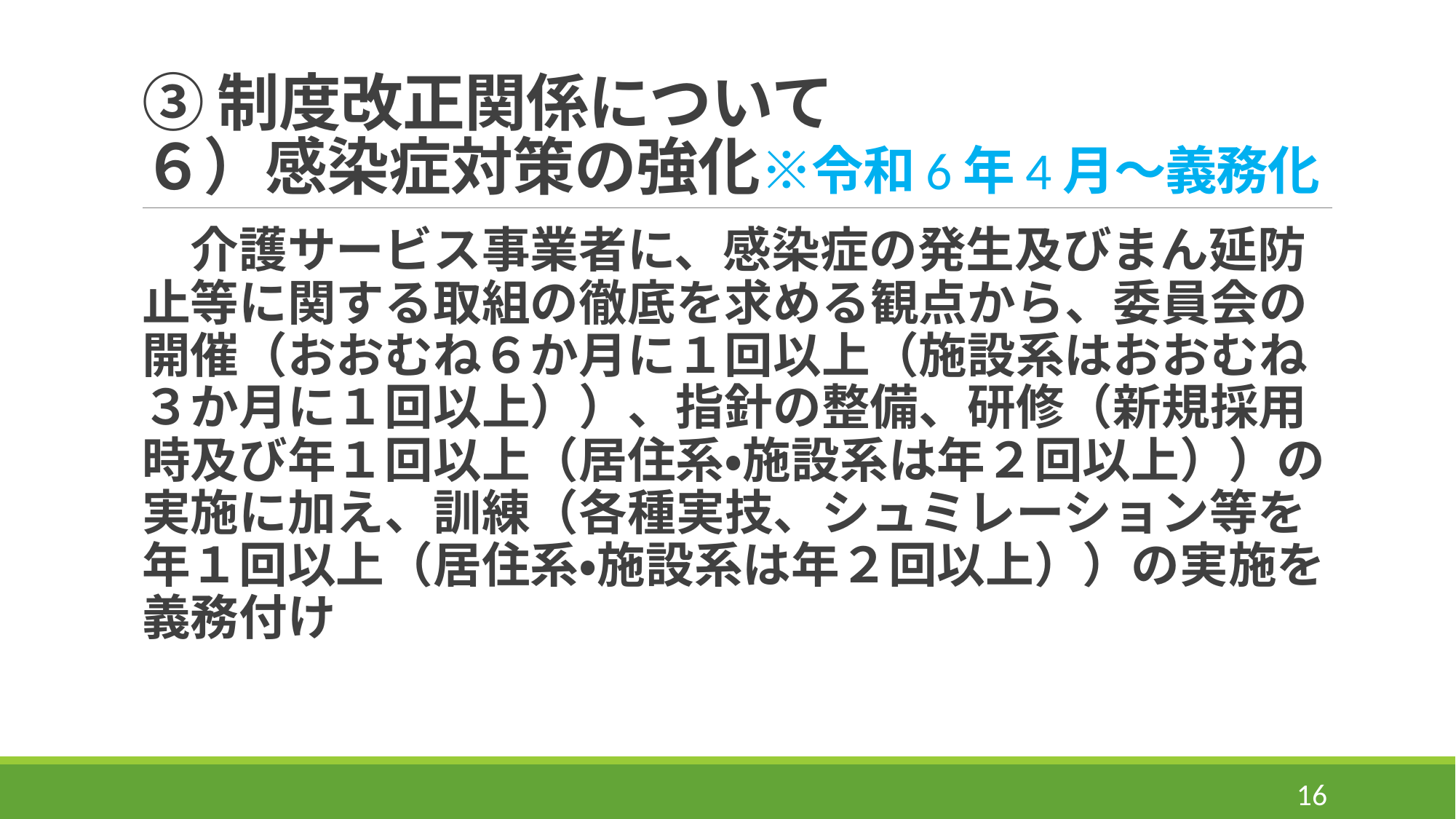

# ③制度改正関係について ６）感染症対策の強化※令和6年4月～義務化
　介護サービス事業者に、感染症の発生及びまん延防止等に関する取組の徹底を求める観点から、委員会の開催（おおむね６か月に１回以上（施設系はおおむね３か月に１回以上））、指針の整備、研修（新規採用時及び年１回以上（居住系・施設系は年２回以上））の実施に加え、訓練（各種実技、シュミレーション等を年１回以上（居住系・施設系は年２回以上））の実施を義務付け

16